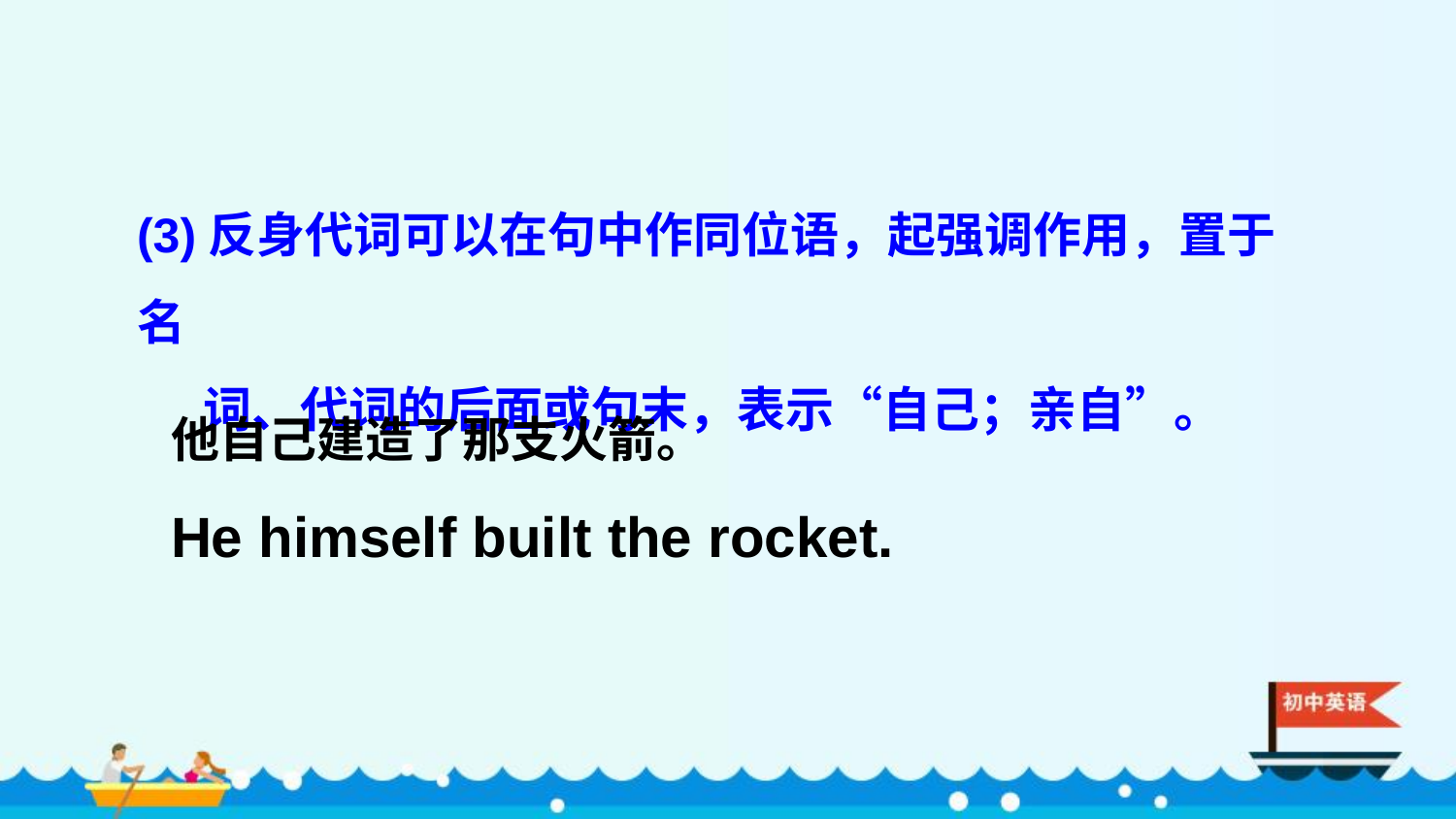

(3)反身代词可以在句中作同位语，起强调作用，置于名
     词、代词的后面或句末，表示“自己；亲自”。
他自己建造了那支火箭。
He himself built the rocket.